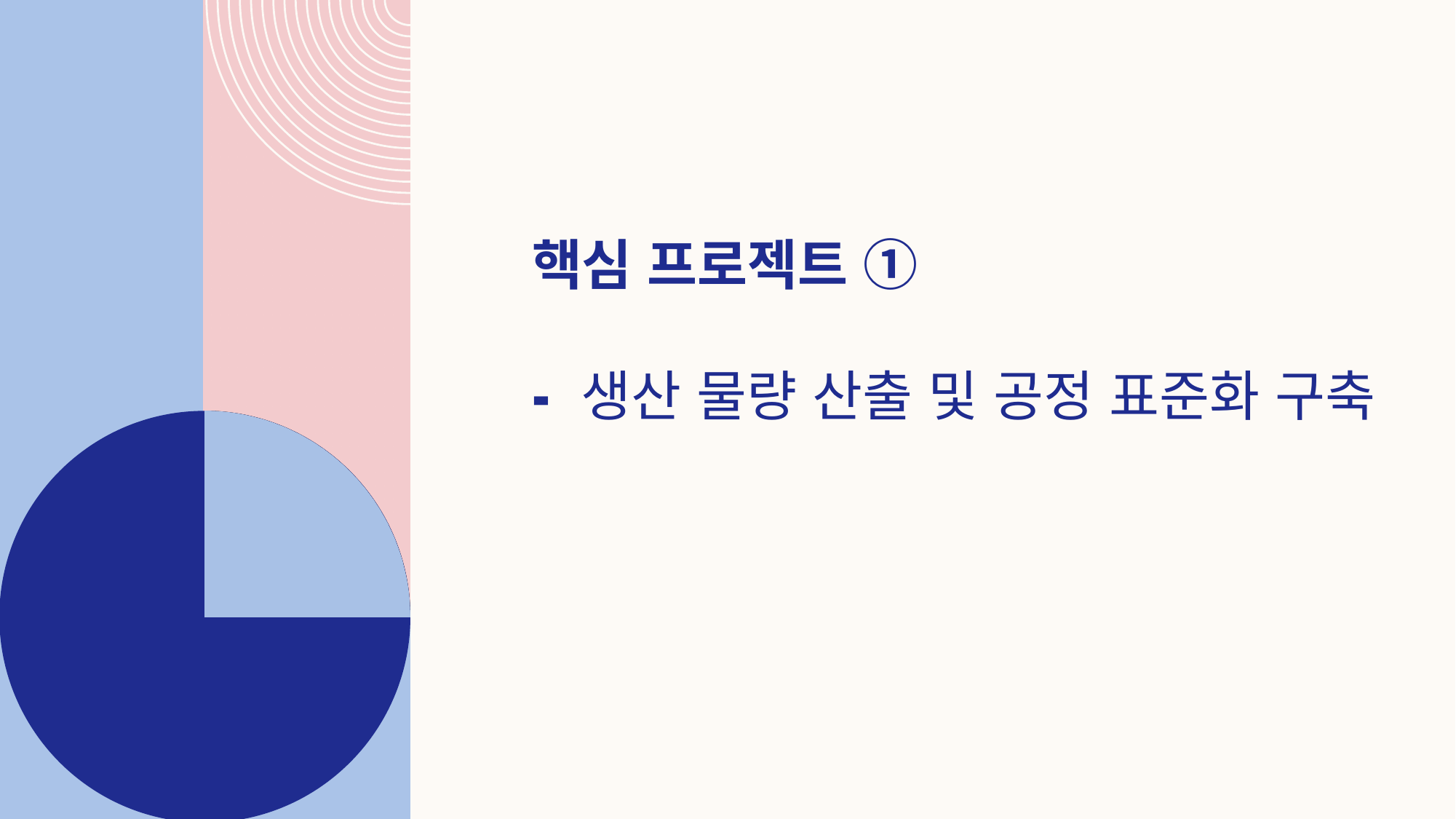

# 핵심 프로젝트 ① - 생산 물량 산출 및 공정 표준화 구축